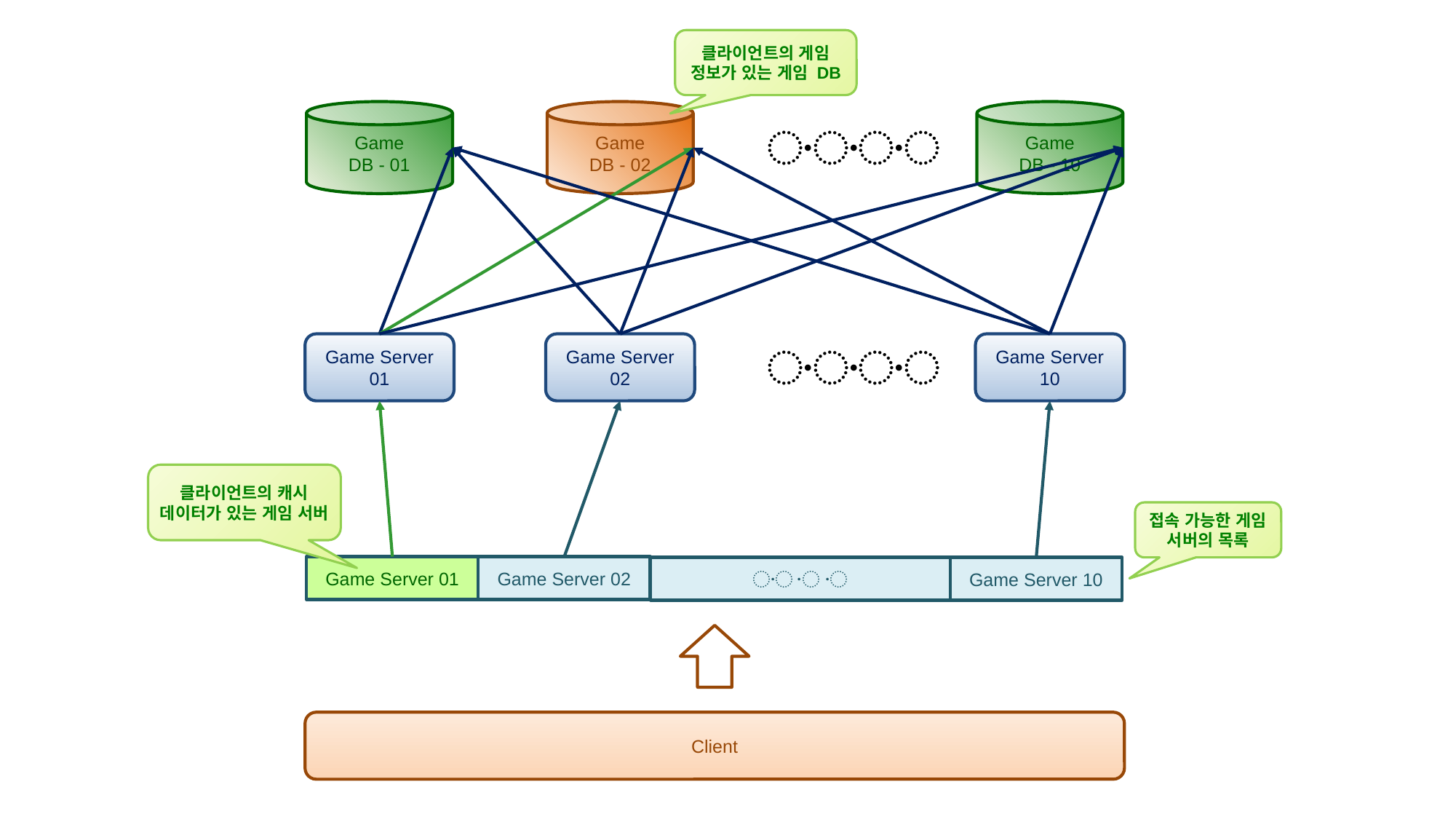

클라이언트의 게임 정보가 있는 게임 DB
Game
DB - 10
Game
DB - 01
Game
DB - 02
〮〮〮
Game Server 01
Game Server 02
Game Server 10
〮〮〮
클라이언트의 캐시 데이터가 있는 게임 서버
접속 가능한 게임 서버의 목록
Game Server 01
Game Server 02
〮 〮 〮
Game Server 10

Client